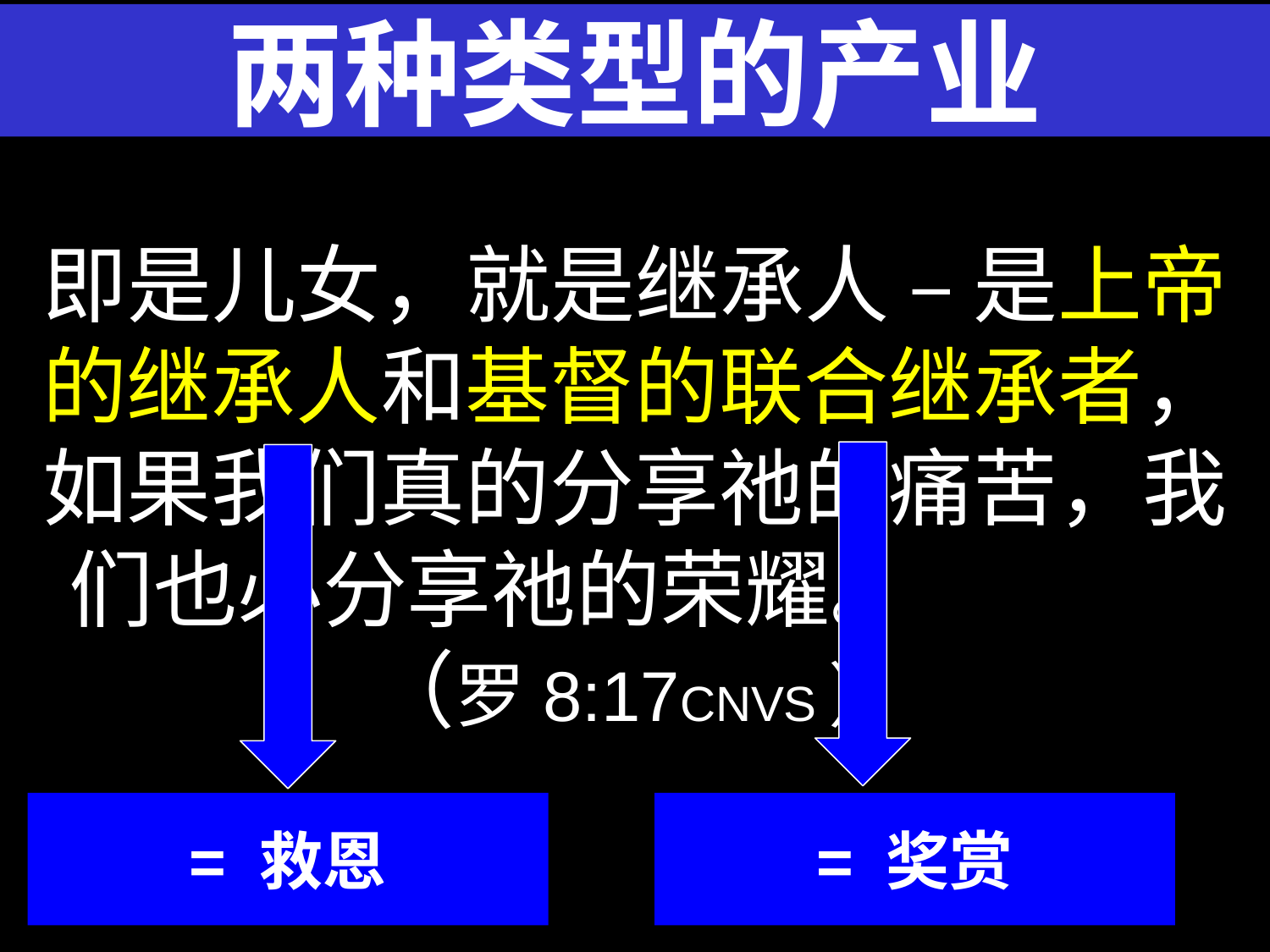

# 两种类型的产业

即是儿女，就是继承人 – 是上帝的继承人和基督的联合继承者，如果我们真的分享祂的痛苦，我们也必分享祂的荣耀。                （罗8:17CNVS）

= 救恩
= 奖赏